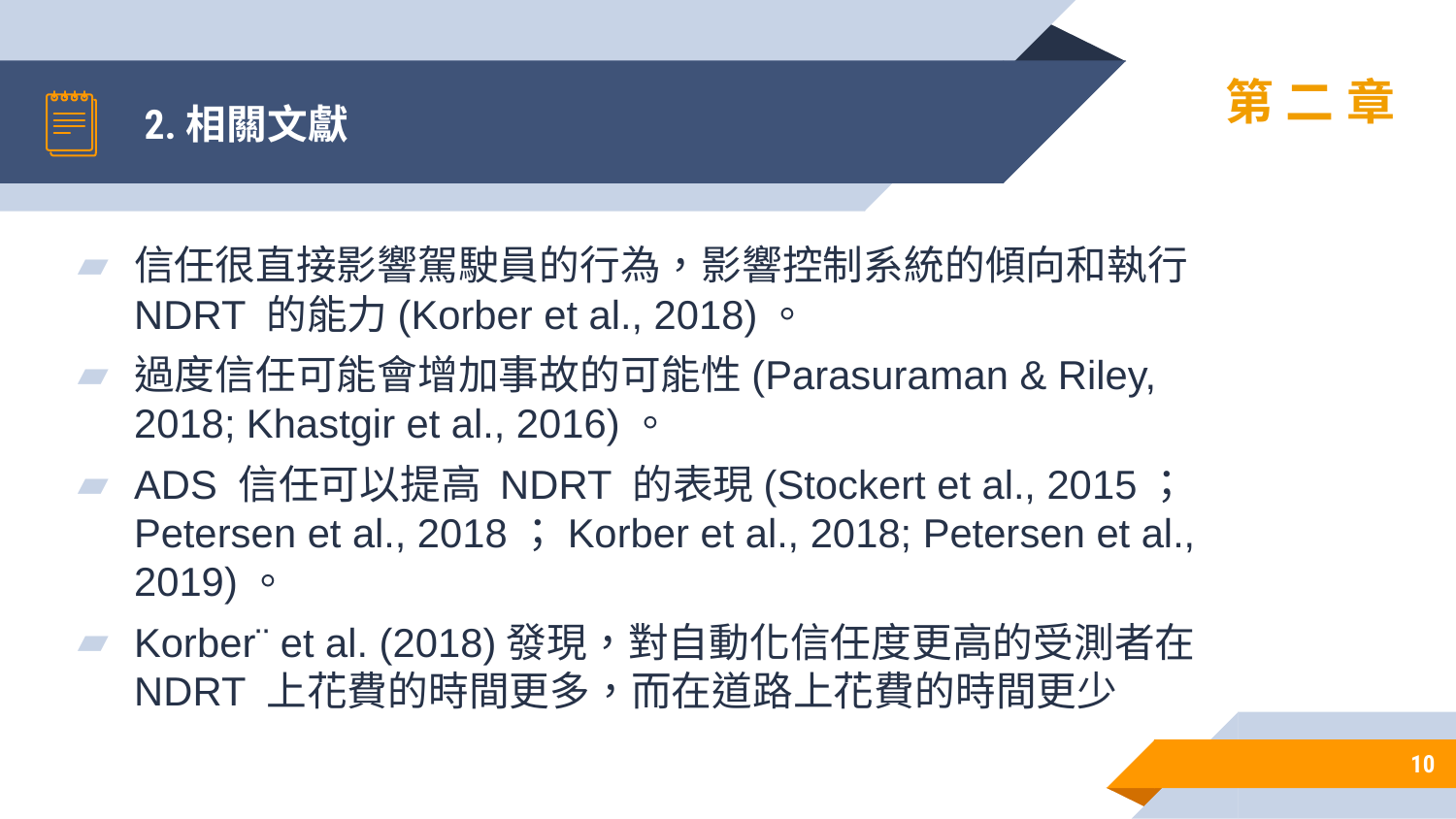

# 2.相關文獻
第二章

信任很直接影響駕駛員的行為，影響控制系統的傾向和執行 NDRT 的能力(Korber et al., 2018)。
過度信任可能會增加事故的可能性(Parasuraman & Riley, 2018; Khastgir et al., 2016)。
ADS 信任可以提⾼ NDRT 的表現(Stockert et al., 2015；Petersen et al., 2018；Korber et al., 2018; Petersen et al., 2019)。
Korber¨ et al. (2018)發現，對⾃動化信任度更⾼的受測者在 NDRT 上花費的時間更多，⽽在道路上花費的時間更少

10